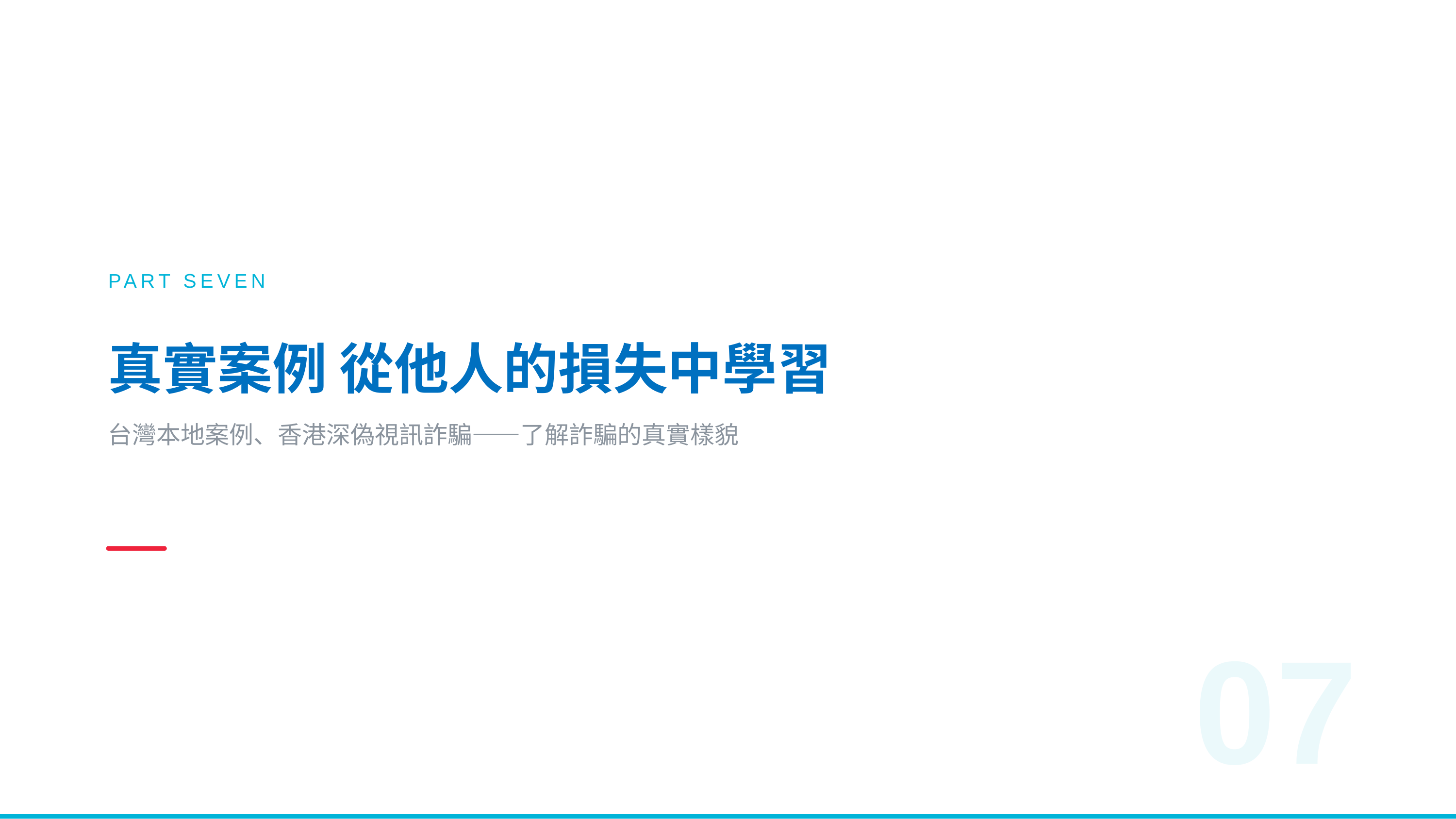

PART SEVEN
真實案例 從他人的損失中學習
台灣本地案例、香港深偽視訊詐騙——了解詐騙的真實樣貌

07